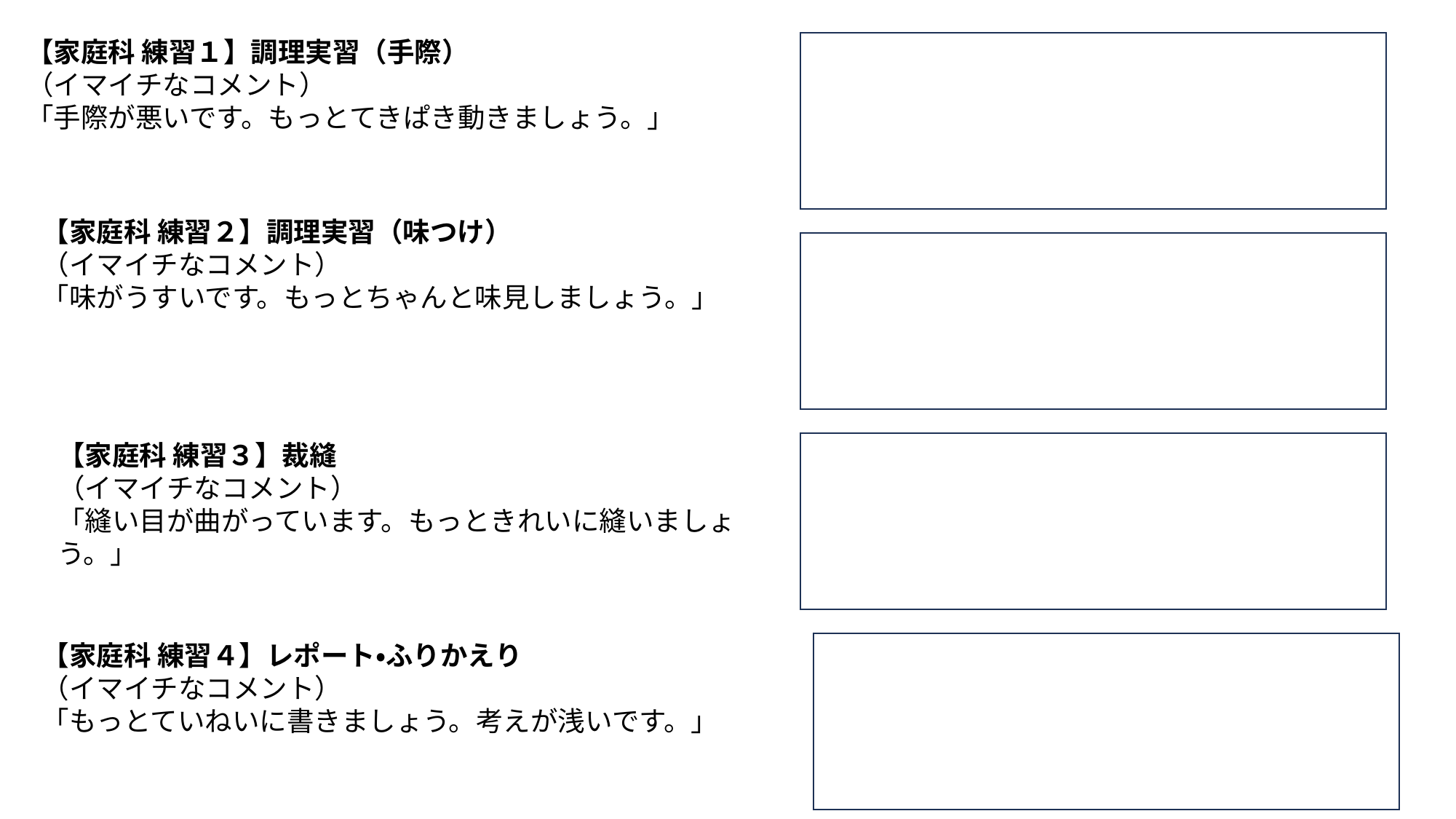

【家庭科 練習１】調理実習（手際）
（イマイチなコメント）
「手際が悪いです。もっとてきぱき動きましょう。」

【家庭科 練習２】調理実習（味つけ）
（イマイチなコメント）
「味がうすいです。もっとちゃんと味見しましょう。」

【家庭科 練習３】裁縫
（イマイチなコメント）
「縫い目が曲がっています。もっときれいに縫いましょう。」

【家庭科 練習４】レポート・ふりかえり
（イマイチなコメント）
「もっとていねいに書きましょう。考えが浅いです。」